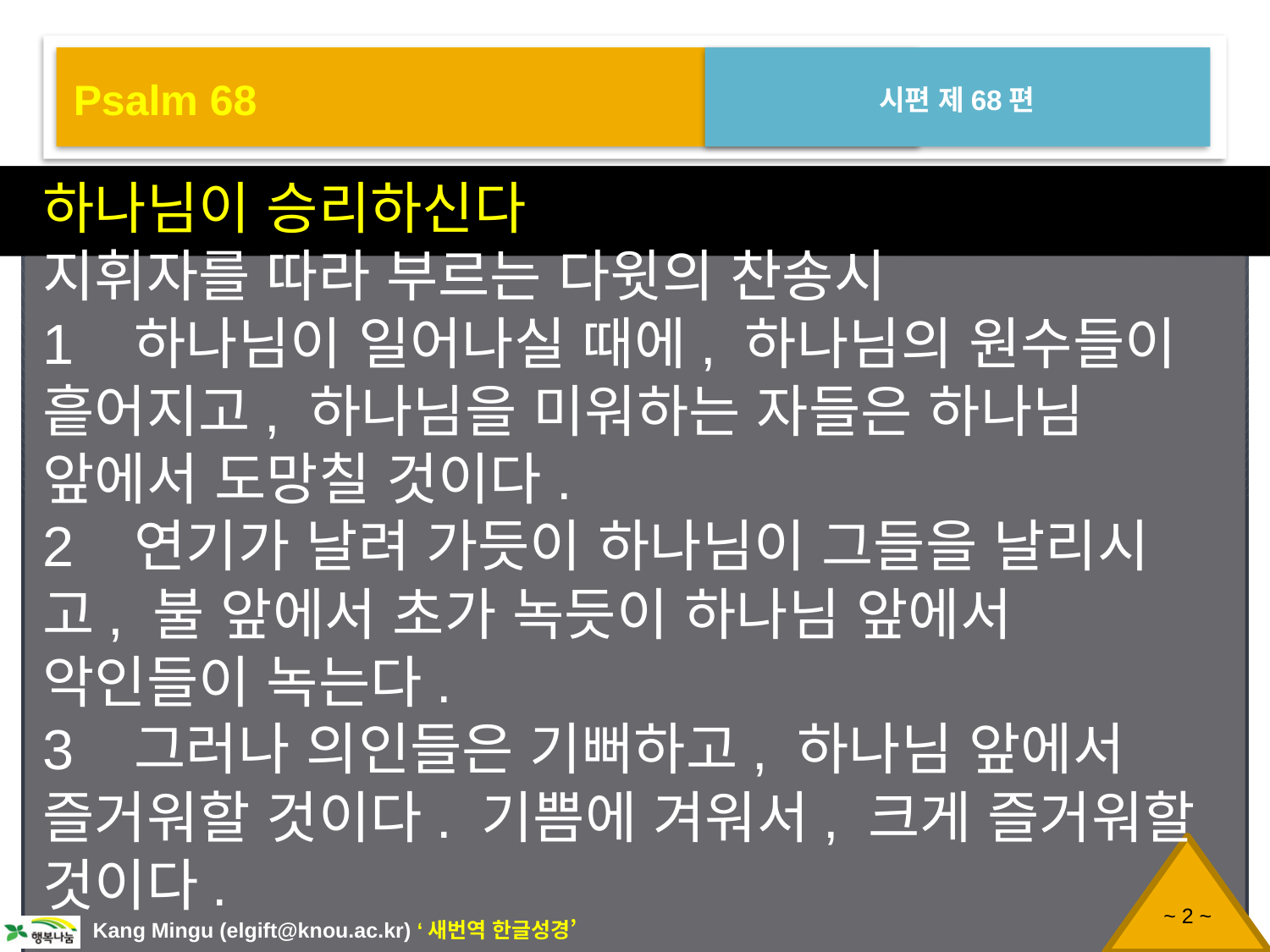

Psalm 68
시편 제68편
하나님이 승리하신다
지휘자를 따라 부르는 다윗의 찬송시
1   하나님이 일어나실 때에, 하나님의 원수들이 흩어지고, 하나님을 미워하는 자들은 하나님 앞에서 도망칠 것이다.
2   연기가 날려 가듯이 하나님이 그들을 날리시고, 불 앞에서 초가 녹듯이 하나님 앞에서 악인들이 녹는다.
3   그러나 의인들은 기뻐하고, 하나님 앞에서 즐거워할 것이다. 기쁨에 겨워서, 크게 즐거워할 것이다.